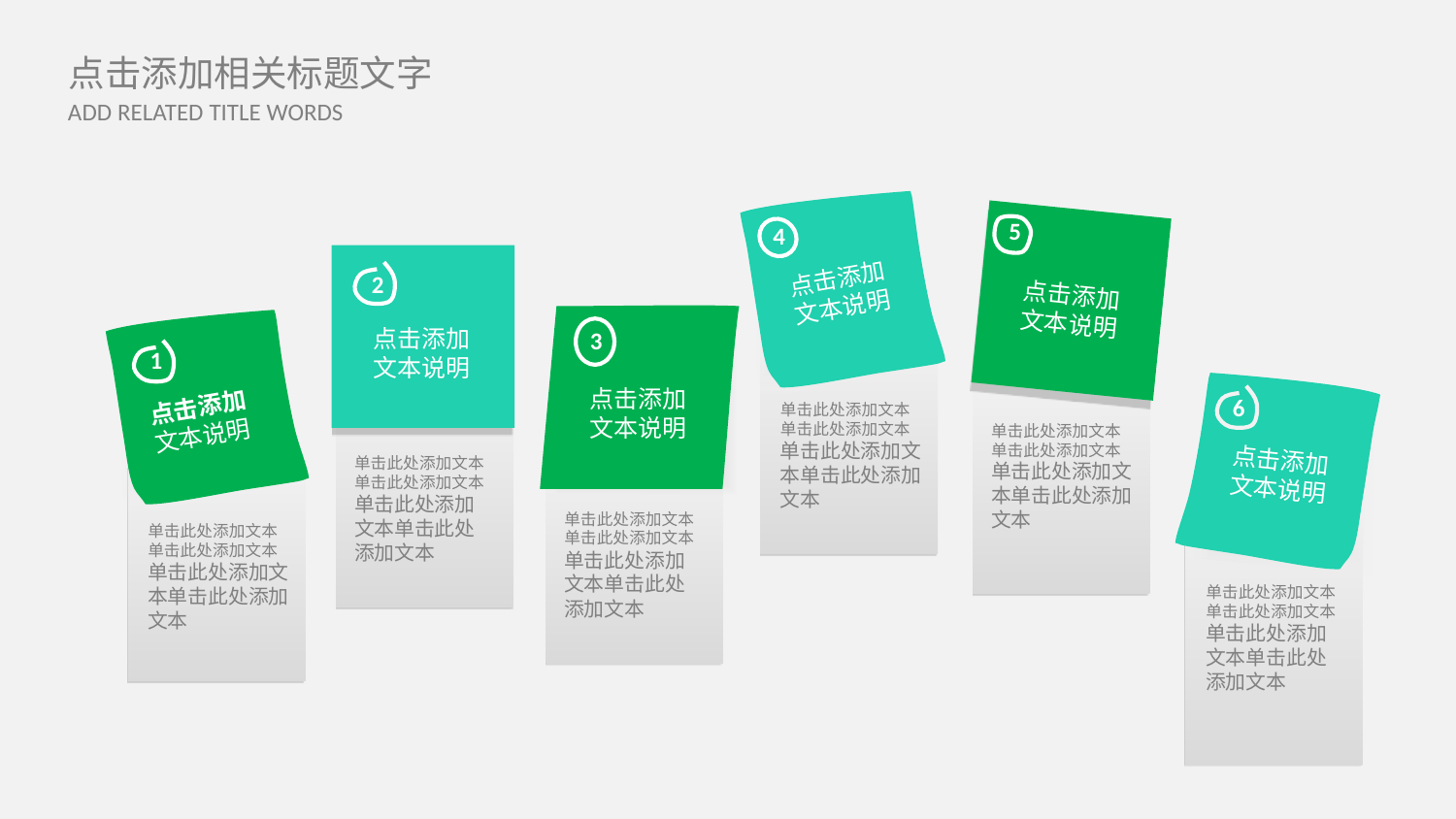

4

点击添加
文本说明

单击此处添加文本单击此处添加文本单击此处添加文本单击此处添加文本

5

点击添加
文本说明

单击此处添加文本单击此处添加文本单击此处添加文本单击此处添加文本

2

点击添加
文本说明

单击此处添加文本单击此处添加文本单击此处添加文本单击此处添加文本

3

点击添加
文本说明

单击此处添加文本单击此处添加文本单击此处添加文本单击此处添加文本

1

点击添加
文本说明

单击此处添加文本单击此处添加文本单击此处添加文本单击此处添加文本

6

点击添加
文本说明

单击此处添加文本单击此处添加文本单击此处添加文本单击此处添加文本